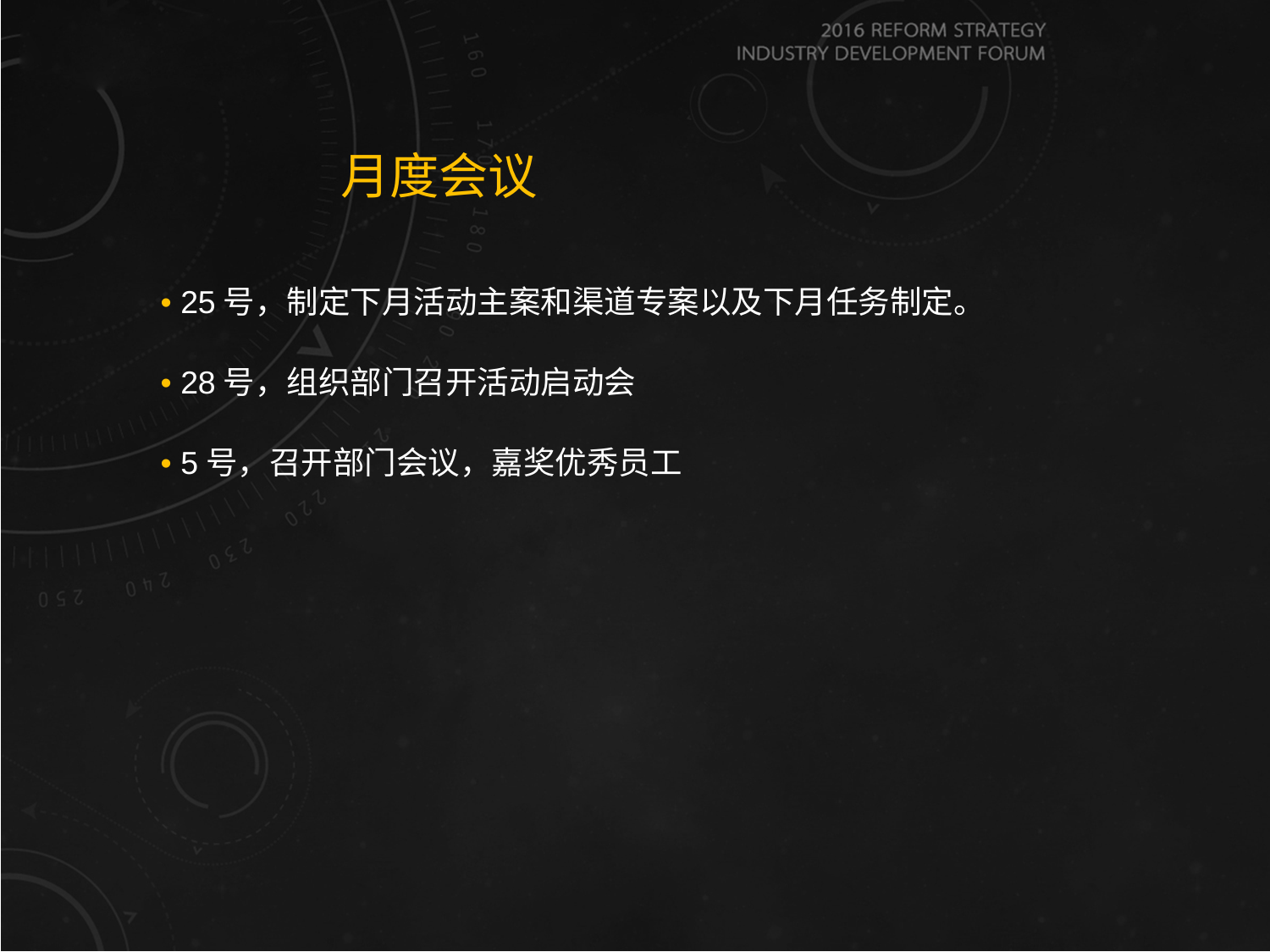

月度会议
• 25号，制定下月活动主案和渠道专案以及下月任务制定。
• 28号，组织部门召开活动启动会
• 5号，召开部门会议，嘉奖优秀员工